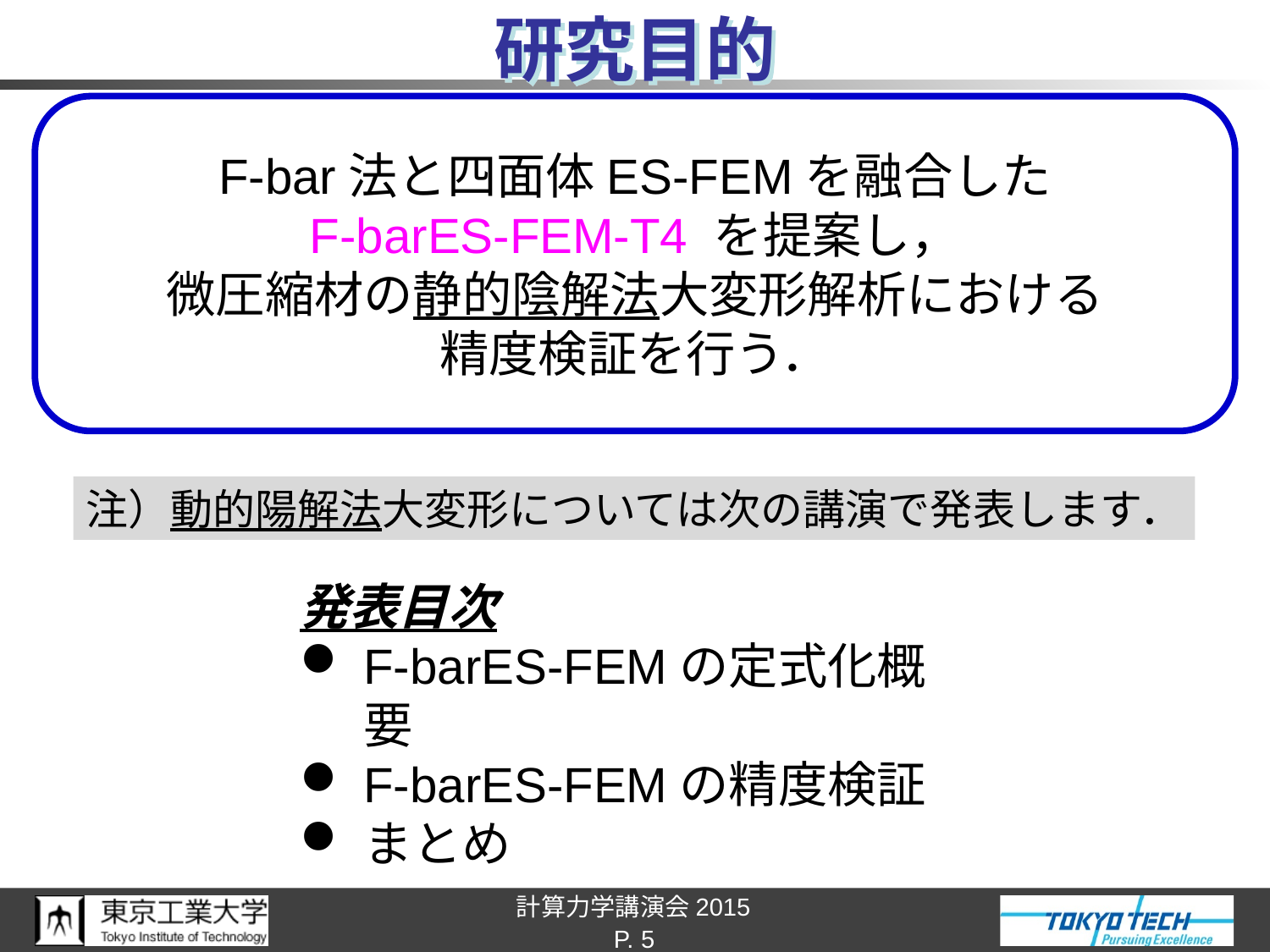

# 研究目的
F-bar法と四面体ES-FEMを融合した
F-barES-FEM-T4 を提案し，
微圧縮材の静的陰解法大変形解析における
精度検証を行う．
注）動的陽解法大変形については次の講演で発表します．
発表目次
F-barES-FEMの定式化概要
F-barES-FEMの精度検証
まとめ
P. 5